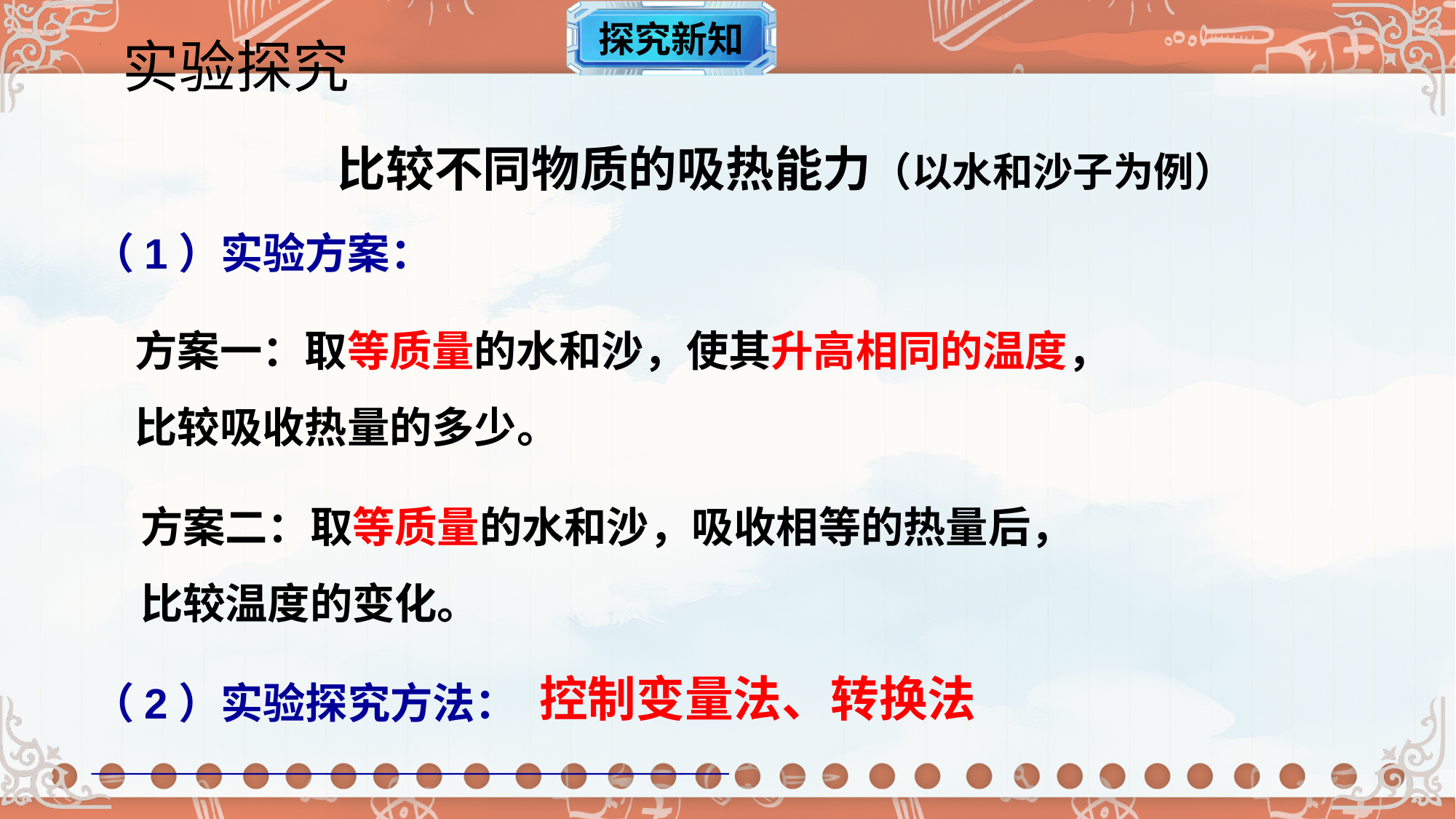

实验探究
比较不同物质的吸热能力（以水和沙子为例）
（1）实验方案：
方案一：取等质量的水和沙，使其升高相同的温度，比较吸收热量的多少。
方案二：取等质量的水和沙，吸收相等的热量后，比较温度的变化。
控制变量法、转换法
（2）实验探究方法：___________________________